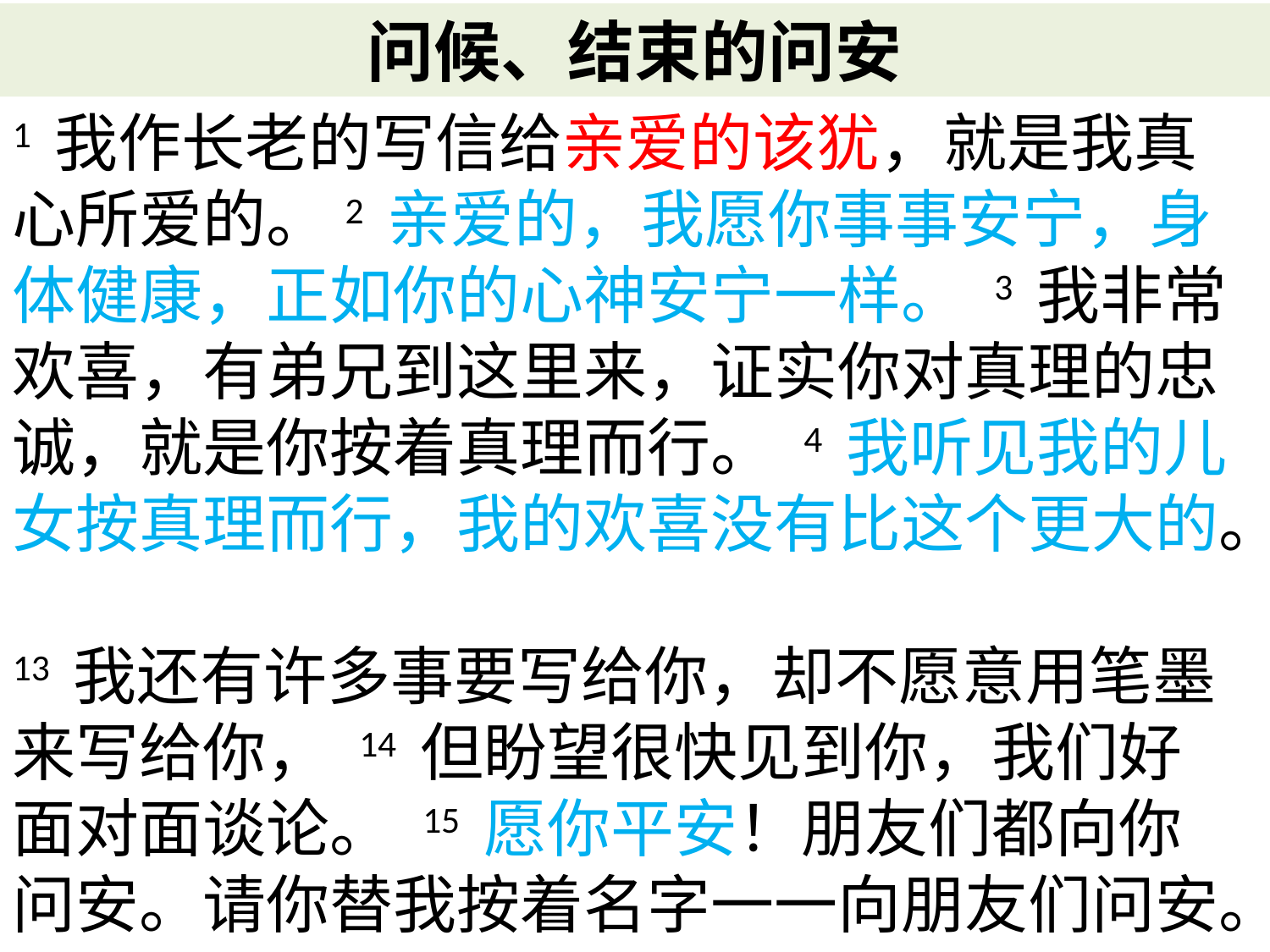

# 问候、结束的问安
1 我作长老的写信给亲爱的该犹，就是我真心所爱的。2 亲爱的，我愿你事事安宁，身体健康，正如你的心神安宁一样。 3 我非常欢喜，有弟兄到这里来，证实你对真理的忠诚，就是你按着真理而行。 4 我听见我的儿女按真理而行，我的欢喜没有比这个更大的。

13 我还有许多事要写给你，却不愿意用笔墨来写给你， 14 但盼望很快见到你，我们好面对面谈论。 15 愿你平安！朋友们都向你问安。请你替我按着名字一一向朋友们问安。